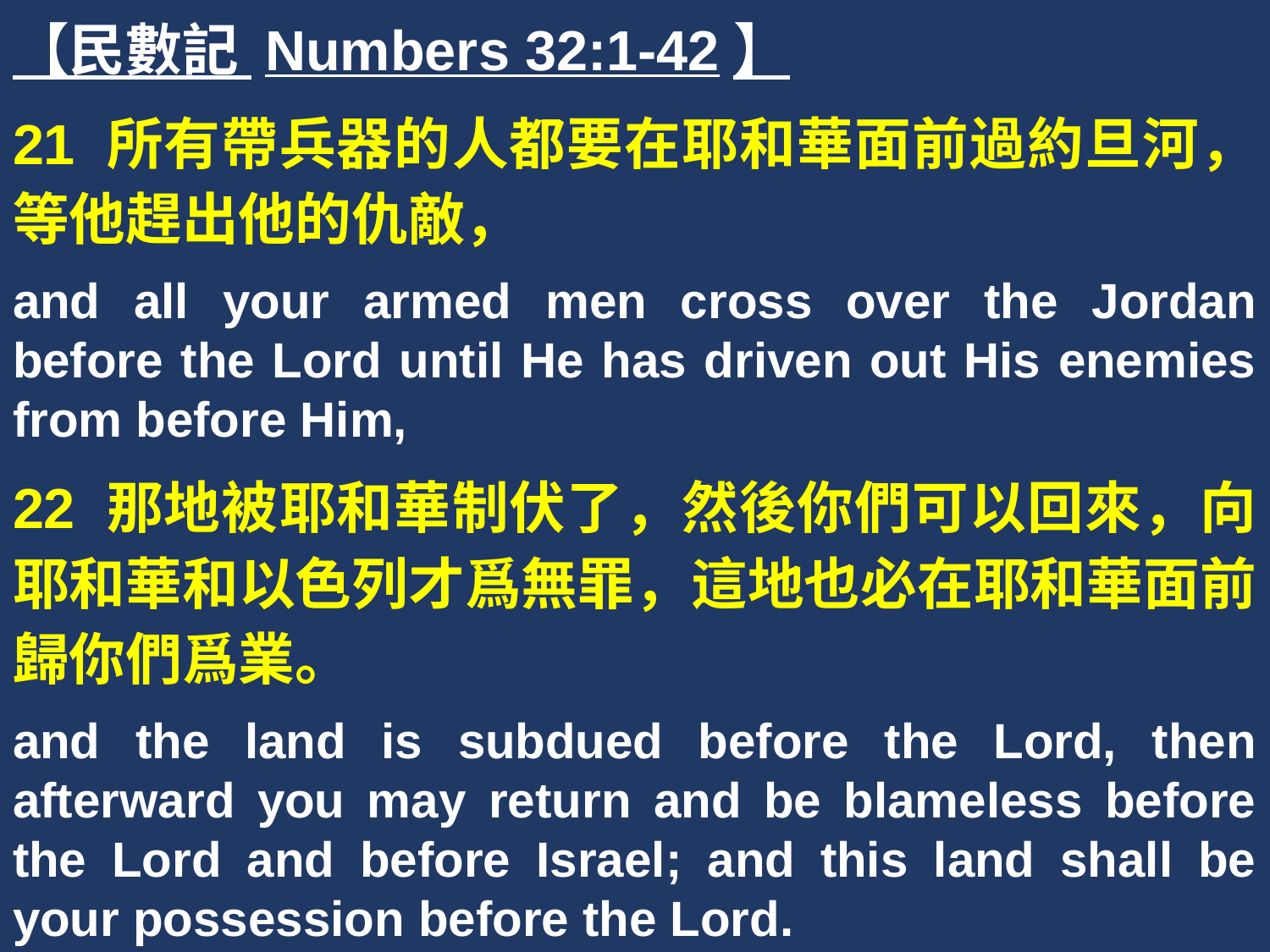

【民數記 Numbers 32:1-42】
21 所有帶兵器的人都要在耶和華面前過約旦河，等他趕出他的仇敵，
and all your armed men cross over the Jordan before the Lord until He has driven out His enemies from before Him,
22 那地被耶和華制伏了，然後你們可以回來，向耶和華和以色列才爲無罪，這地也必在耶和華面前歸你們爲業。
and the land is subdued before the Lord, then afterward you may return and be blameless before the Lord and before Israel; and this land shall be your possession before the Lord.